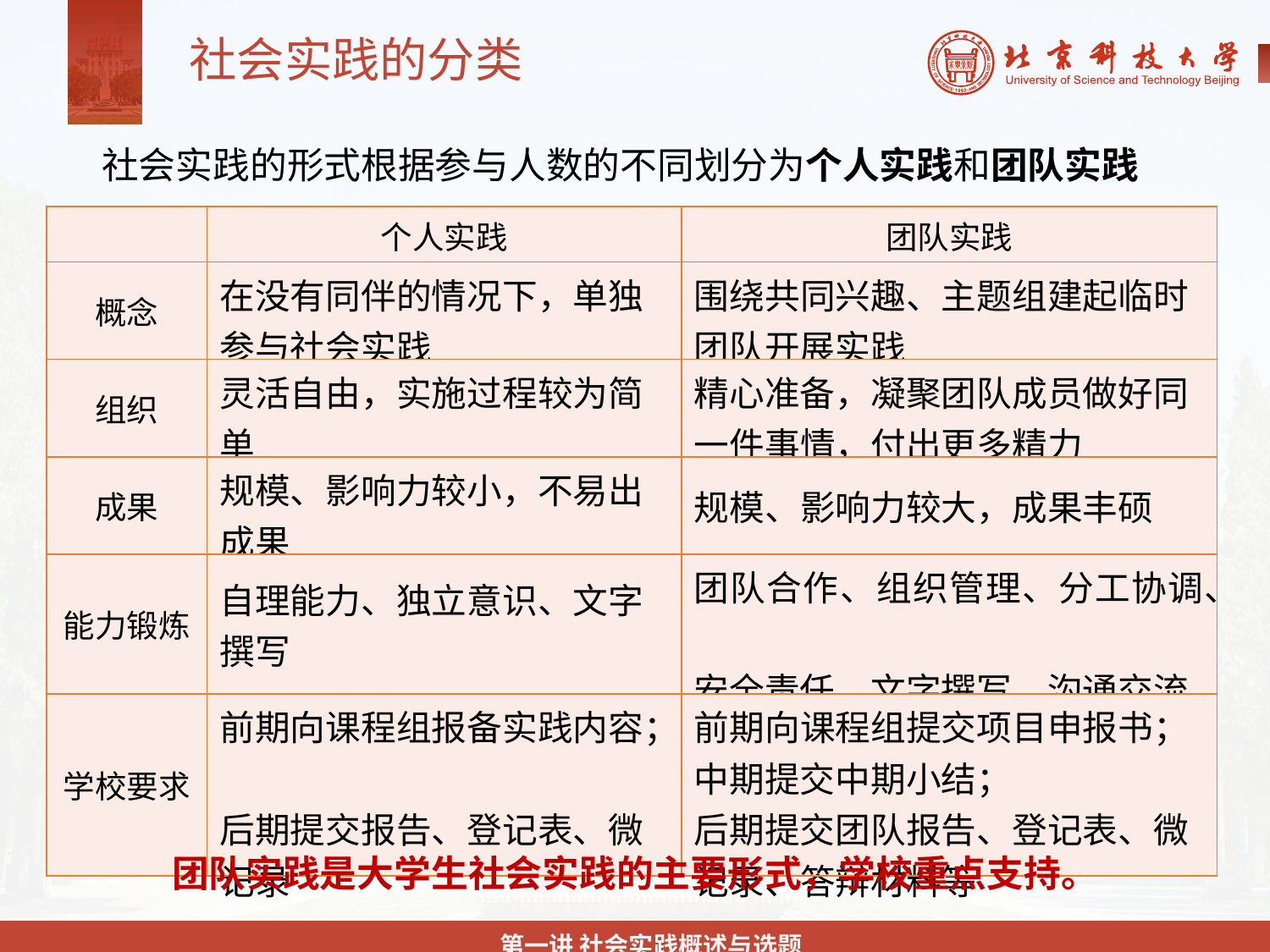

社会实践的分类
社会实践的形式根据参与人数的不同划分为个人实践和团队实践

|  | 个人实践 | 团队实践 |
| --- | --- | --- |
| 概念 | 在没有同伴的情况下，单独参与社会实践 | 围绕共同兴趣、主题组建起临时团队开展实践 |
| 组织 | 灵活自由，实施过程较为简单 | 精心准备，凝聚团队成员做好同一件事情，付出更多精力 |
| 成果 | 规模、影响力较小，不易出成果 | 规模、影响力较大，成果丰硕 |
| 能力锻炼 | 自理能力、独立意识、文字撰写 | 团队合作、组织管理、分工协调、 安全责任、文字撰写、沟通交流 |
| 学校要求 | 前期向课程组报备实践内容； 后期提交报告、登记表、微记录 | 前期向课程组提交项目申报书； 中期提交中期小结； 后期提交团队报告、登记表、微记录、答辩材料等 |
团队实践是大学生社会实践的主要形式，学校重点支持。